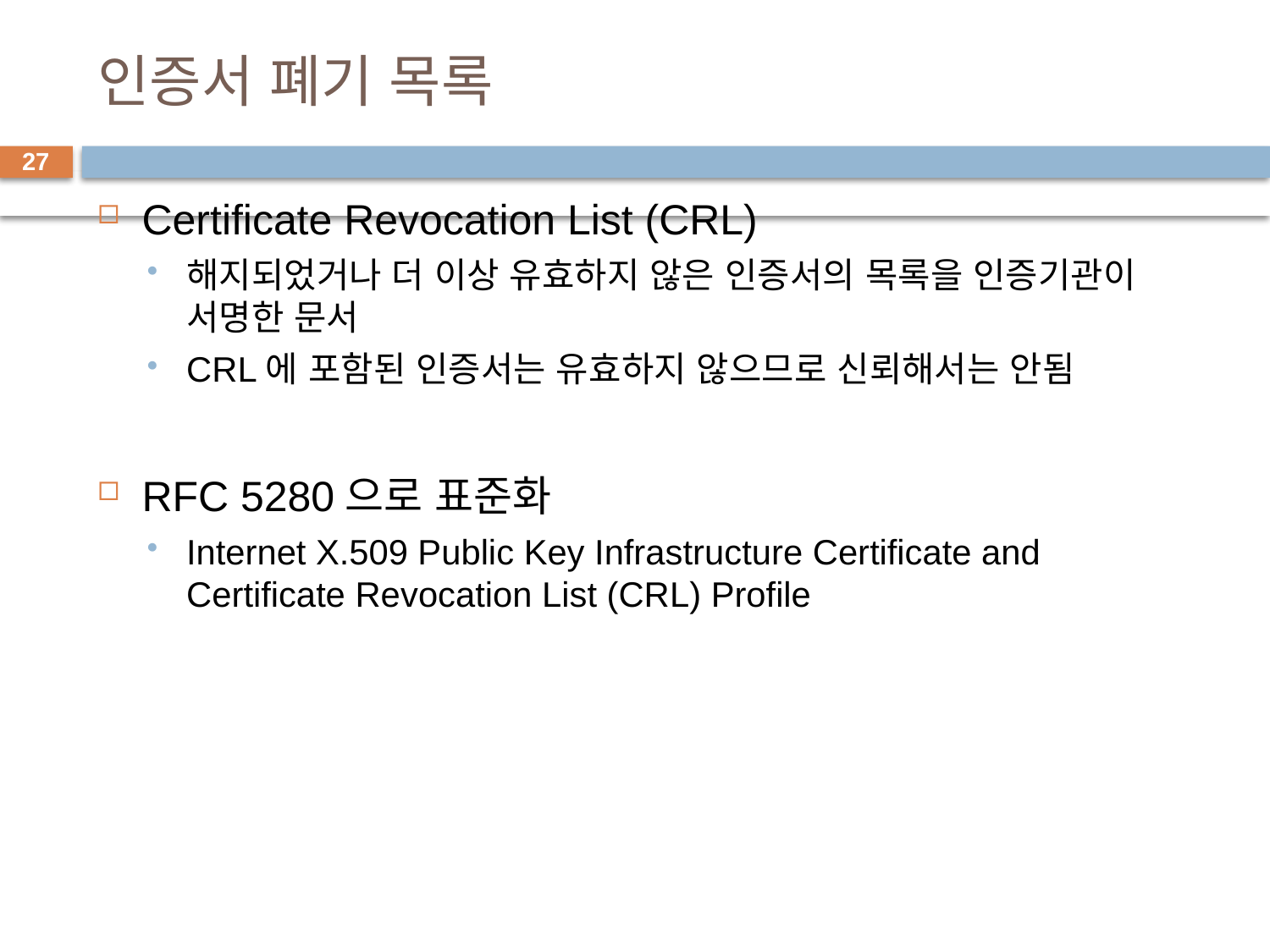

# 인증서 폐기 목록
27
Certificate Revocation List (CRL)
해지되었거나 더 이상 유효하지 않은 인증서의 목록을 인증기관이 서명한 문서
CRL에 포함된 인증서는 유효하지 않으므로 신뢰해서는 안됨

RFC 5280으로 표준화
Internet X.509 Public Key Infrastructure Certificate and Certificate Revocation List (CRL) Profile